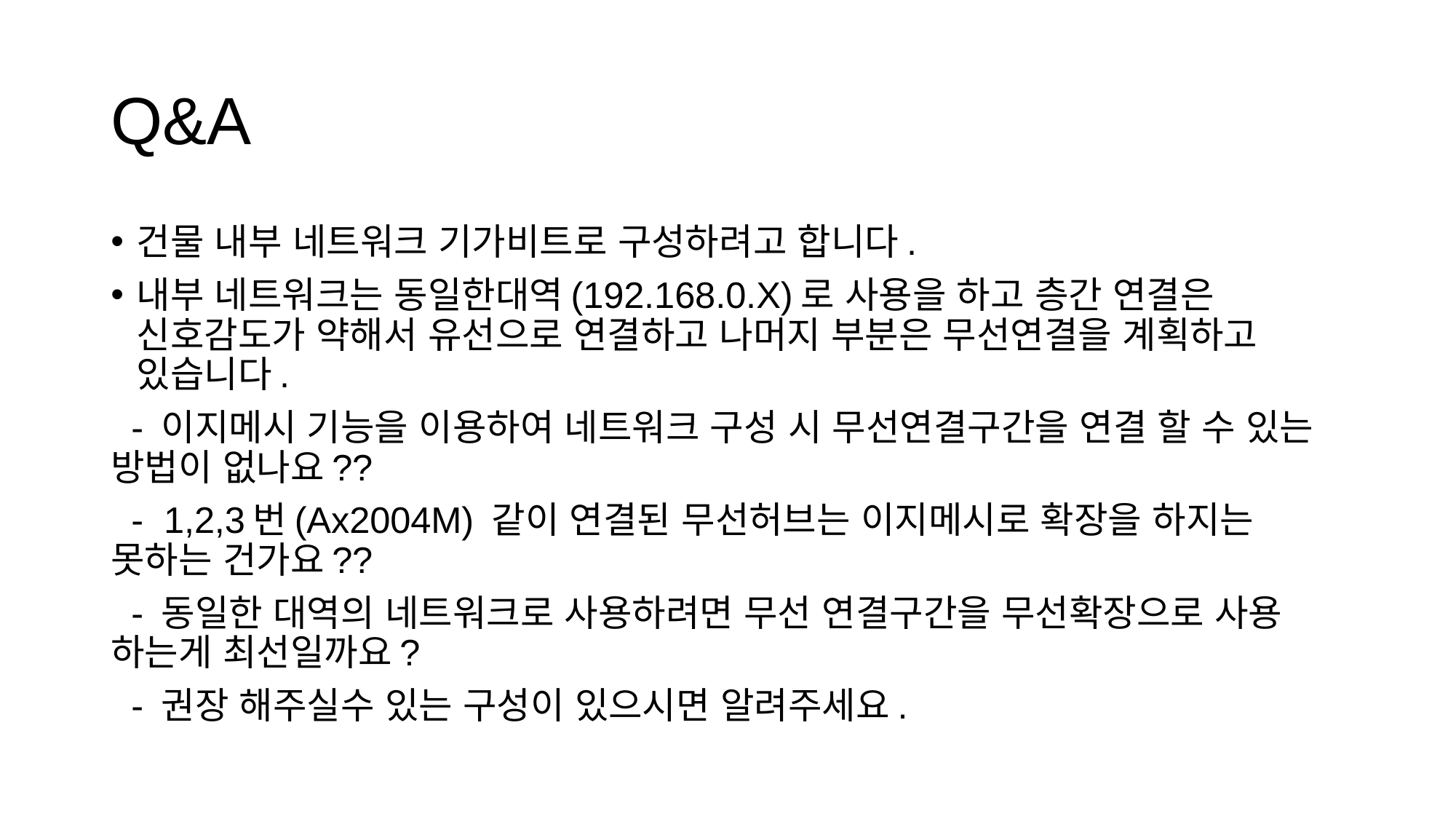

# Q&A
건물 내부 네트워크 기가비트로 구성하려고 합니다.
내부 네트워크는 동일한대역(192.168.0.X)로 사용을 하고 층간 연결은 신호감도가 약해서 유선으로 연결하고 나머지 부분은 무선연결을 계획하고 있습니다.
  - 이지메시 기능을 이용하여 네트워크 구성 시 무선연결구간을 연결 할 수 있는 방법이 없나요??
  -  1,2,3번(Ax2004M) 같이 연결된 무선허브는 이지메시로 확장을 하지는 못하는 건가요??
  - 동일한 대역의 네트워크로 사용하려면 무선 연결구간을 무선확장으로 사용 하는게 최선일까요?
  - 권장 해주실수 있는 구성이 있으시면 알려주세요.